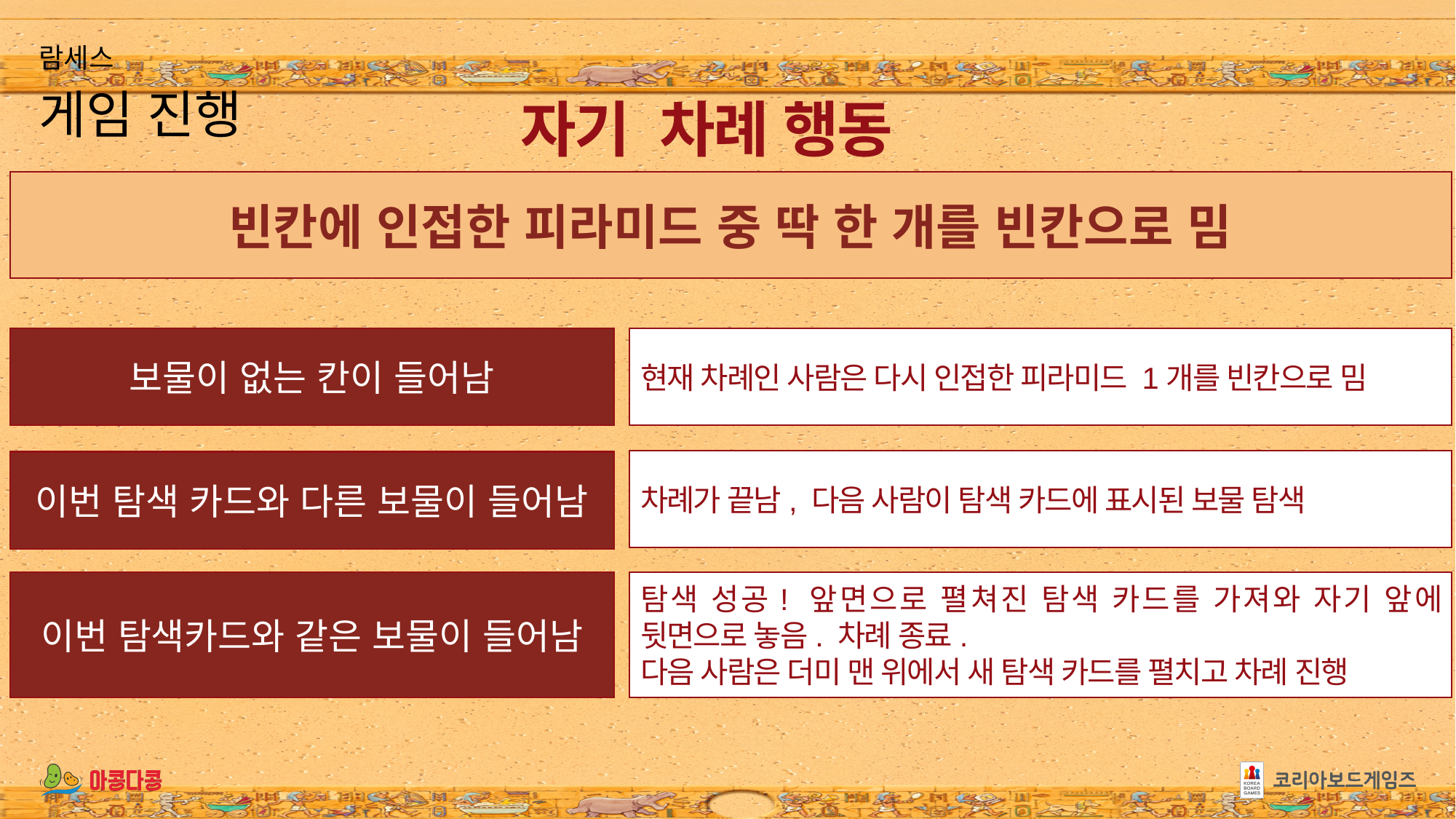

자기  차례 행동
빈칸에 인접한 피라미드 중 딱 한 개를 빈칸으로 밈
보물이 없는 칸이 들어남
현재 차례인 사람은 다시 인접한 피라미드 1개를 빈칸으로 밈
차례가 끝남, 다음 사람이 탐색 카드에 표시된 보물 탐색
이번 탐색 카드와 다른 보물이 들어남
이번 탐색카드와 같은 보물이 들어남
탐색 성공! 앞면으로 펼쳐진 탐색 카드를 가져와 자기 앞에 뒷면으로 놓음. 차례 종료.
다음 사람은 더미 맨 위에서 새 탐색 카드를 펼치고 차례 진행